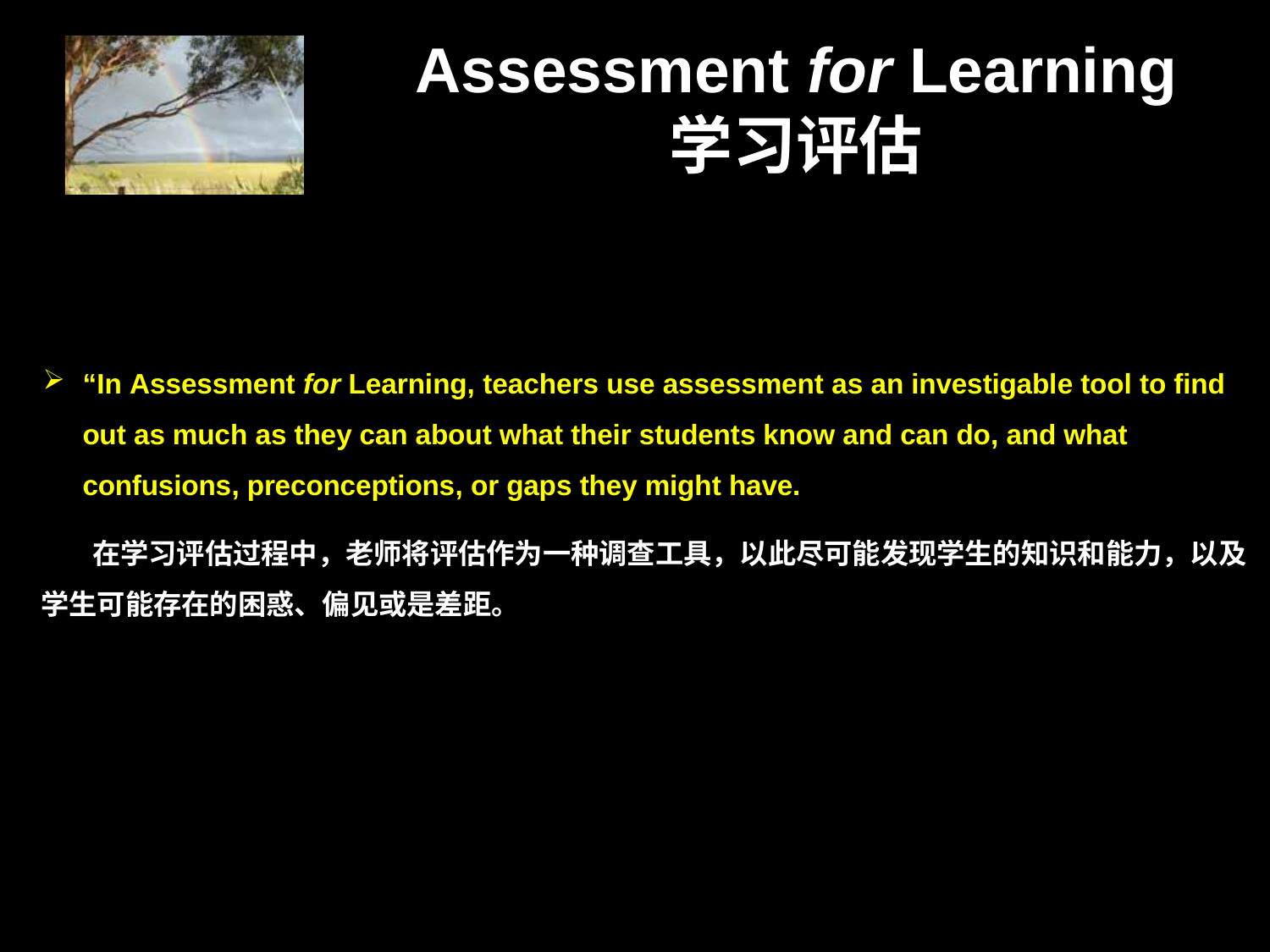

# Assessment for Learning 学习评估

“In Assessment for Learning, teachers use assessment as an investigable tool to find out as much as they can about what their students know and can do, and what confusions, preconceptions, or gaps they might have.
       在学习评估过程中，老师将评估作为一种调查工具，以此尽可能发现学生的知识和能力，以及学生可能存在的困惑、偏见或是差距。